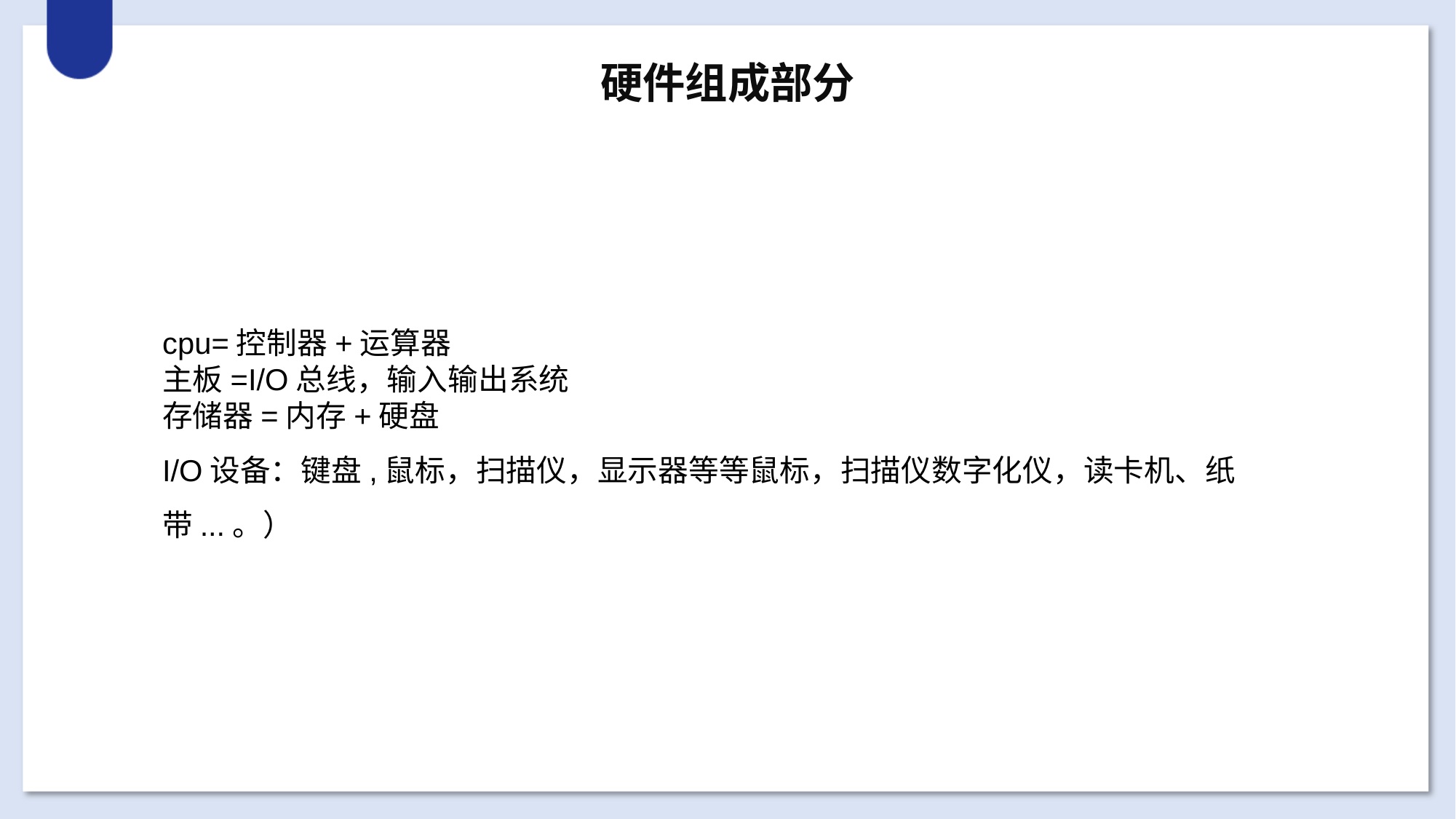

硬件组成部分
cpu=控制器+运算器
主板=I/O总线，输入输出系统
存储器=内存+硬盘
I/O设备：键盘,鼠标，扫描仪，显示器等等鼠标，扫描仪数字化仪，读卡机、纸带...。）